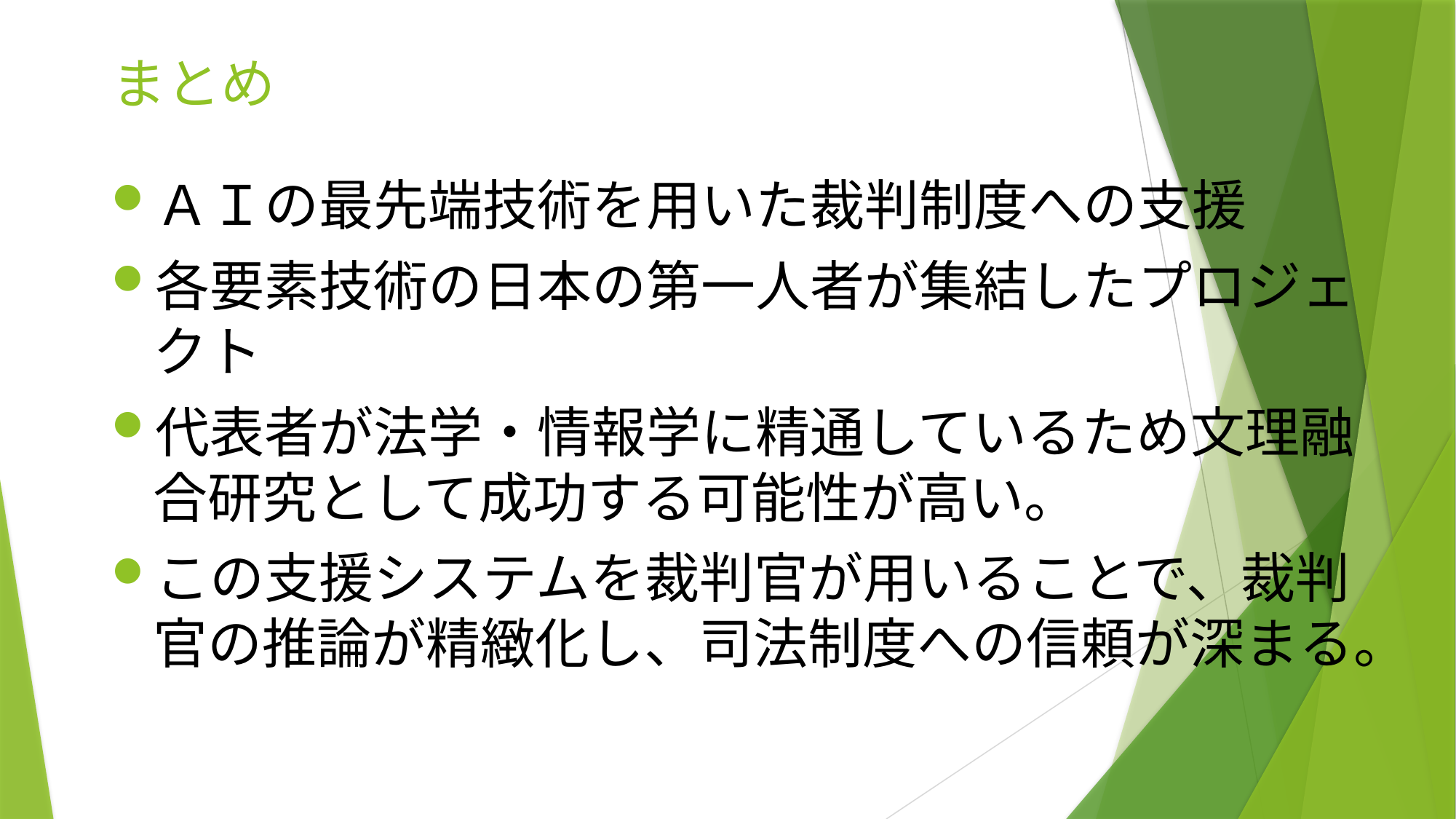

# まとめ
ＡＩの最先端技術を用いた裁判制度への支援
各要素技術の日本の第一人者が集結したプロジェクト
代表者が法学・情報学に精通しているため文理融合研究として成功する可能性が高い。
この支援システムを裁判官が用いることで、裁判官の推論が精緻化し、司法制度への信頼が深まる。